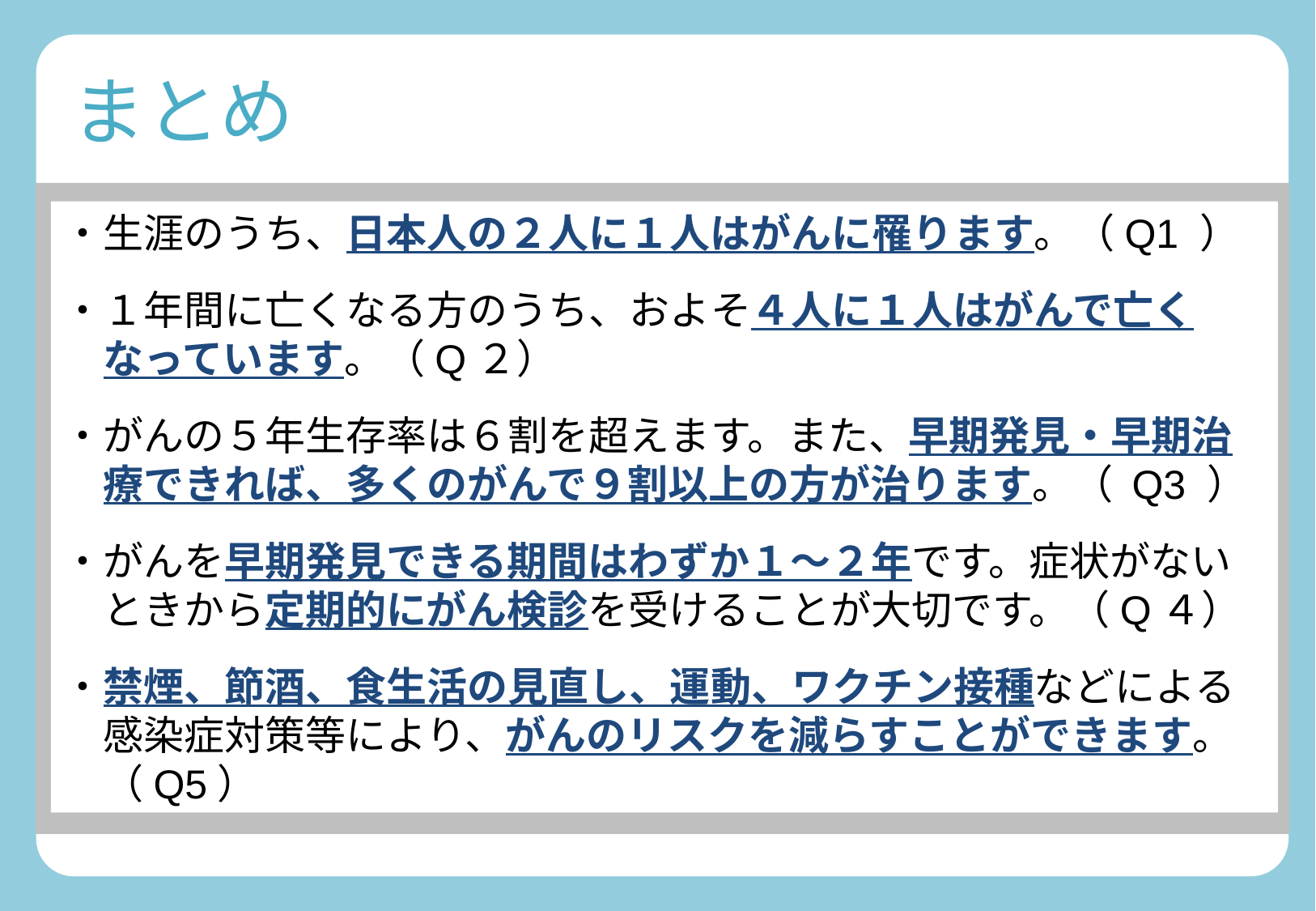

まとめ
人 生 1 0 0 年 時 代を生き抜くには
“ が ん の ひみつ ”を知ることが重要です
がん対策推進企業アクション（厚労省委託事業）

・生涯のうち、日本人の２人に１人はがんに罹ります。（Q1 ）

・１年間に亡くなる方のうち、およそ４人に１人はがんで亡く
　なっています。（Q２）

・がんの５年生存率は６割を超えます。また、早期発見・早期治
　療できれば、多くのがんで９割以上の方が治ります。（ Q3 ）

・がんを早期発見できる期間はわずか１～２年です。症状がない
　ときから定期的にがん検診を受けることが大切です。（Q４）

・禁煙、節酒、食生活の見直し、運動、ワクチン接種などによる
　感染症対策等により、がんのリスクを減らすことができます。
　（Q5）